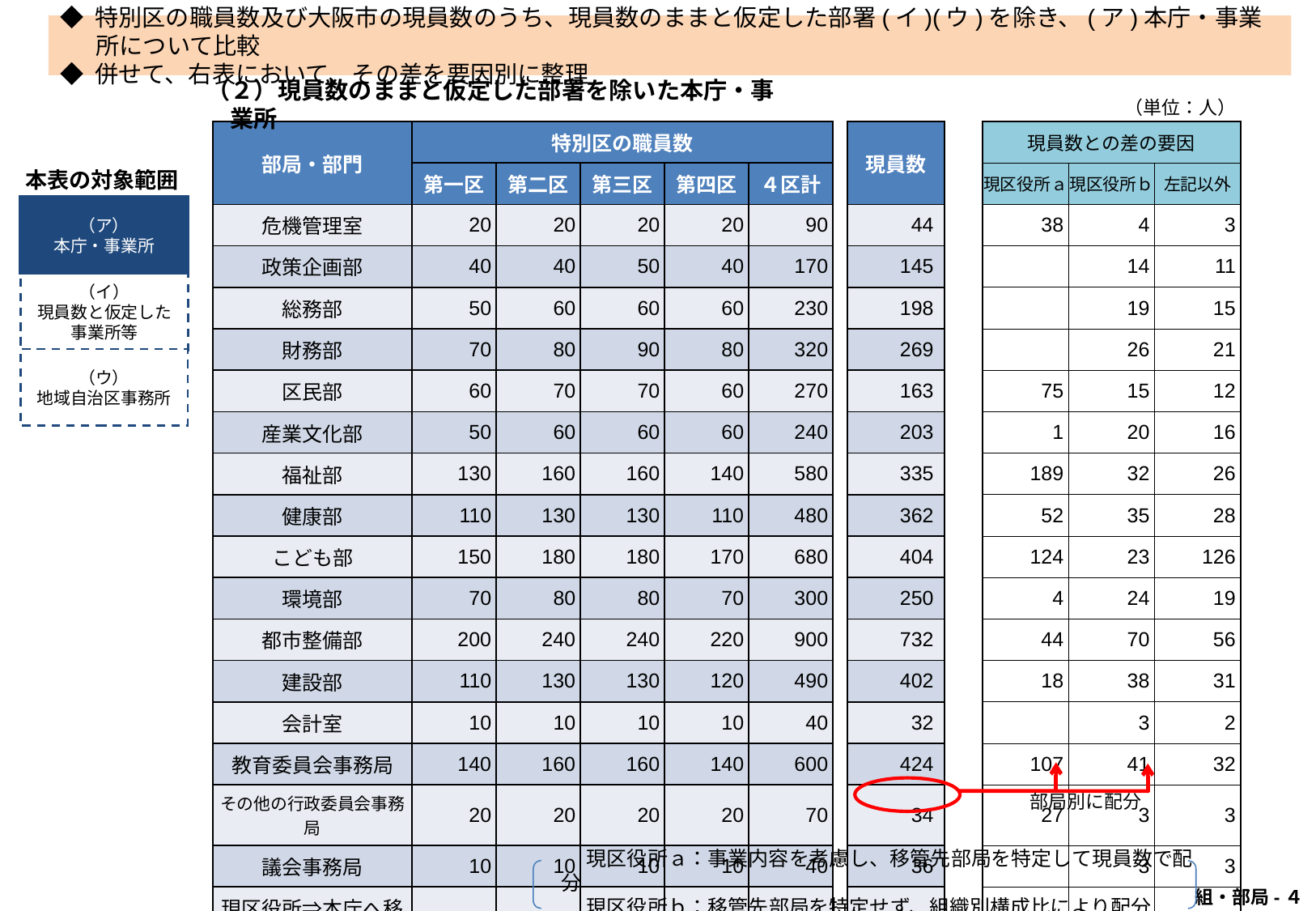

◆ 特別区の職員数及び大阪市の現員数のうち、現員数のままと仮定した部署(イ)(ウ)を除き、(ア)本庁・事業所について比較
◆ 併せて、右表において、その差を要因別に整理

（２）現員数のままと仮定した部署を除いた本庁・事業所
（単位：人）
| 部局・部門 | 特別区の職員数 |  |  |  |  |  | 現員数 |  | 現員数との差の要因 |  |  |
| --- | --- | --- | --- | --- | --- | --- | --- | --- | --- | --- | --- |
|  | 第一区 | 第二区 | 第三区 | 第四区 | ４区計 |  |  |  | 現区役所ａ | 現区役所ｂ | 左記以外 |
| 危機管理室 | 20 | 20 | 20 | 20 | 90 |  | 44 |  | 38 | 4 | 3 |
| 政策企画部 | 40 | 40 | 50 | 40 | 170 |  | 145 |  |  | 14 | 11 |
| 総務部 | 50 | 60 | 60 | 60 | 230 |  | 198 |  |  | 19 | 15 |
| 財務部 | 70 | 80 | 90 | 80 | 320 |  | 269 |  |  | 26 | 21 |
| 区民部 | 60 | 70 | 70 | 60 | 270 |  | 163 |  | 75 | 15 | 12 |
| 産業文化部 | 50 | 60 | 60 | 60 | 240 |  | 203 |  | 1 | 20 | 16 |
| 福祉部 | 130 | 160 | 160 | 140 | 580 |  | 335 |  | 189 | 32 | 26 |
| 健康部 | 110 | 130 | 130 | 110 | 480 |  | 362 |  | 52 | 35 | 28 |
| こども部 | 150 | 180 | 180 | 170 | 680 |  | 404 |  | 124 | 23 | 126 |
| 環境部 | 70 | 80 | 80 | 70 | 300 |  | 250 |  | 4 | 24 | 19 |
| 都市整備部 | 200 | 240 | 240 | 220 | 900 |  | 732 |  | 44 | 70 | 56 |
| 建設部 | 110 | 130 | 130 | 120 | 490 |  | 402 |  | 18 | 38 | 31 |
| 会計室 | 10 | 10 | 10 | 10 | 40 |  | 32 |  |  | 3 | 2 |
| 教育委員会事務局 | 140 | 160 | 160 | 140 | 600 |  | 424 |  | 107 | 41 | 32 |
| その他の行政委員会事務局 | 20 | 20 | 20 | 20 | 70 |  | 34 |  | 27 | 3 | 3 |
| 議会事務局 | 10 | 10 | 10 | 10 | 40 |  | 36 |  |  | 3 | 3 |
| 現区役所⇒本庁へ移管 | ― | ― | ― | ― | ― |  | 1,049 |  |  |  |  |
| 非技能労務職　計 | 1,240 | 1,450 | 1,470 | 1,330 | 5,490 |  | 5,082 |  | 678 | 371 | 403 |
本表の対象範囲
（ア）
本庁・事業所
（イ）
現員数と仮定した
事業所等
（ウ）
地域自治区事務所

部局別に配分
　　　現区役所ａ：事業内容を考慮し、移管先部局を特定して現員数で配分
　　　現区役所ｂ：移管先部局を特定せず、組織別構成比により配分

組・部局-４